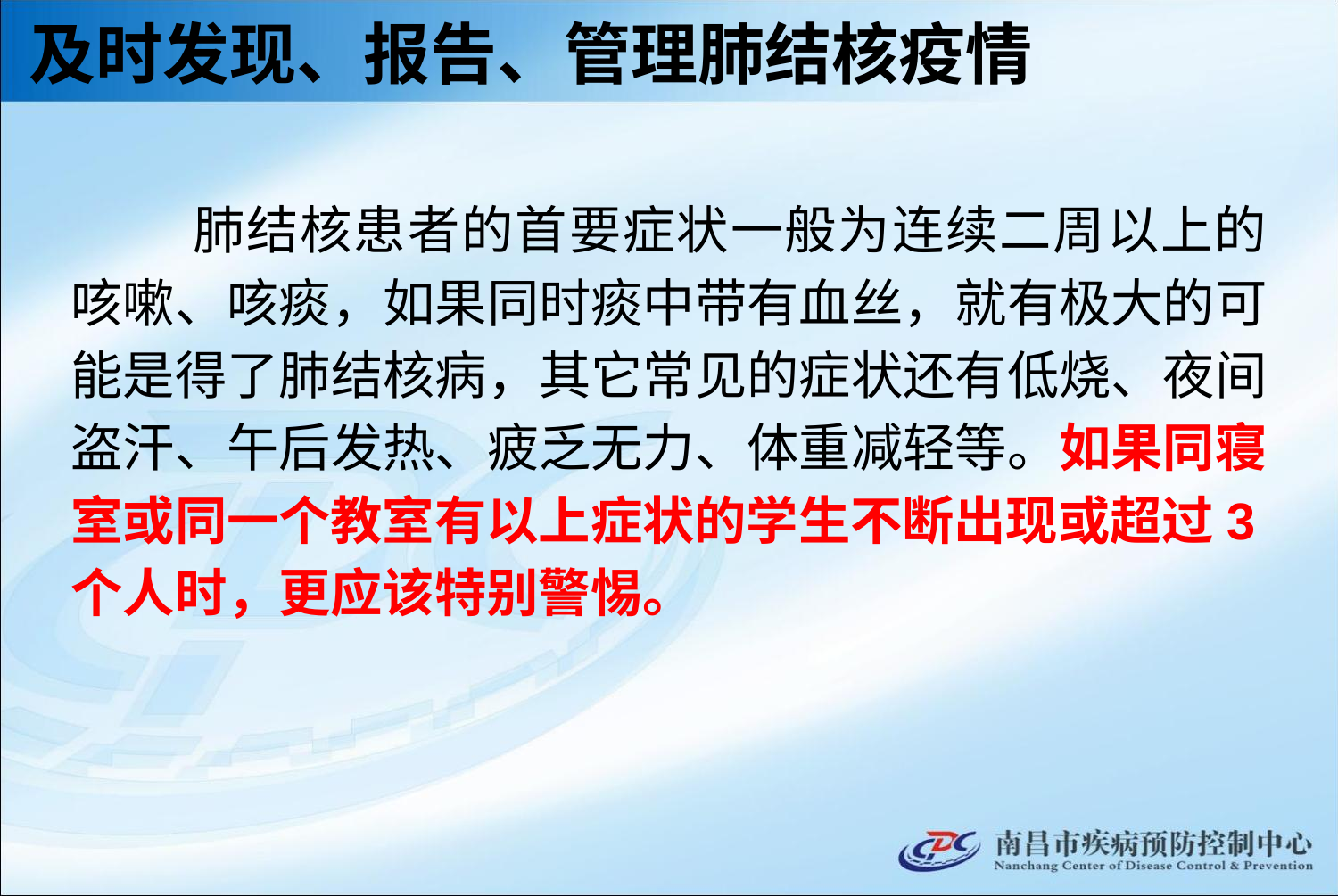

#

及时发现、报告、管理肺结核疫情
        肺结核患者的首要症状一般为连续二周以上的咳嗽、咳痰，如果同时痰中带有血丝，就有极大的可能是得了肺结核病，其它常见的症状还有低烧、夜间盗汗、午后发热、疲乏无力、体重减轻等。如果同寝室或同一个教室有以上症状的学生不断出现或超过3个人时，更应该特别警惕。